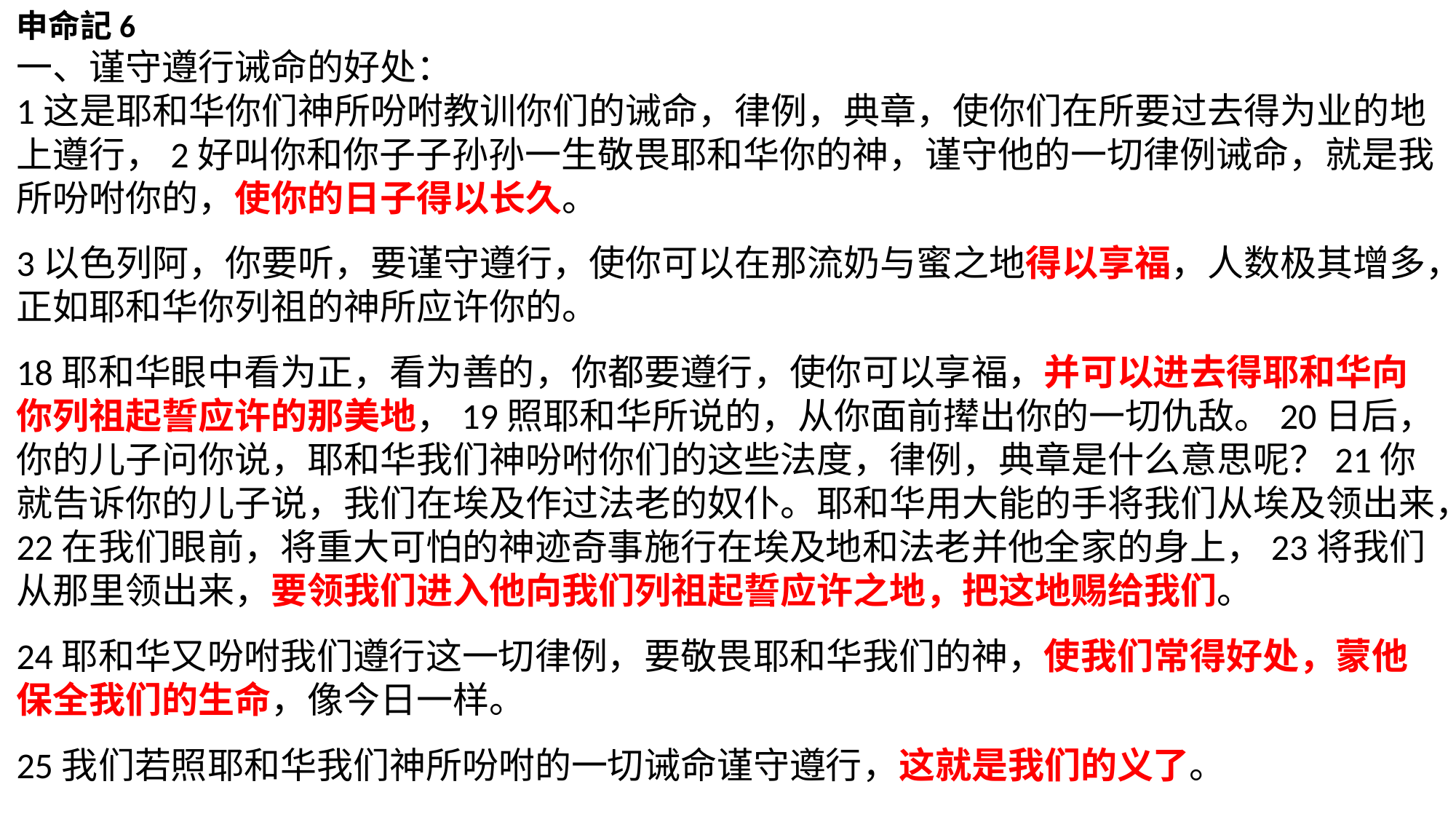

申命記6
一、谨守遵行诫命的好处：
1这是耶和华你们神所吩咐教训你们的诫命，律例，典章，使你们在所要过去得为业的地上遵行，2好叫你和你子子孙孙一生敬畏耶和华你的神，谨守他的一切律例诫命，就是我所吩咐你的，使你的日子得以长久。

3以色列阿，你要听，要谨守遵行，使你可以在那流奶与蜜之地得以享福，人数极其增多，正如耶和华你列祖的神所应许你的。

18耶和华眼中看为正，看为善的，你都要遵行，使你可以享福，并可以进去得耶和华向你列祖起誓应许的那美地，19照耶和华所说的，从你面前撵出你的一切仇敌。20日后，你的儿子问你说，耶和华我们神吩咐你们的这些法度，律例，典章是什么意思呢？21你就告诉你的儿子说，我们在埃及作过法老的奴仆。耶和华用大能的手将我们从埃及领出来，22在我们眼前，将重大可怕的神迹奇事施行在埃及地和法老并他全家的身上，23将我们从那里领出来，要领我们进入他向我们列祖起誓应许之地，把这地赐给我们。

24耶和华又吩咐我们遵行这一切律例，要敬畏耶和华我们的神，使我们常得好处，蒙他保全我们的生命，像今日一样。

25我们若照耶和华我们神所吩咐的一切诫命谨守遵行，这就是我们的义了。